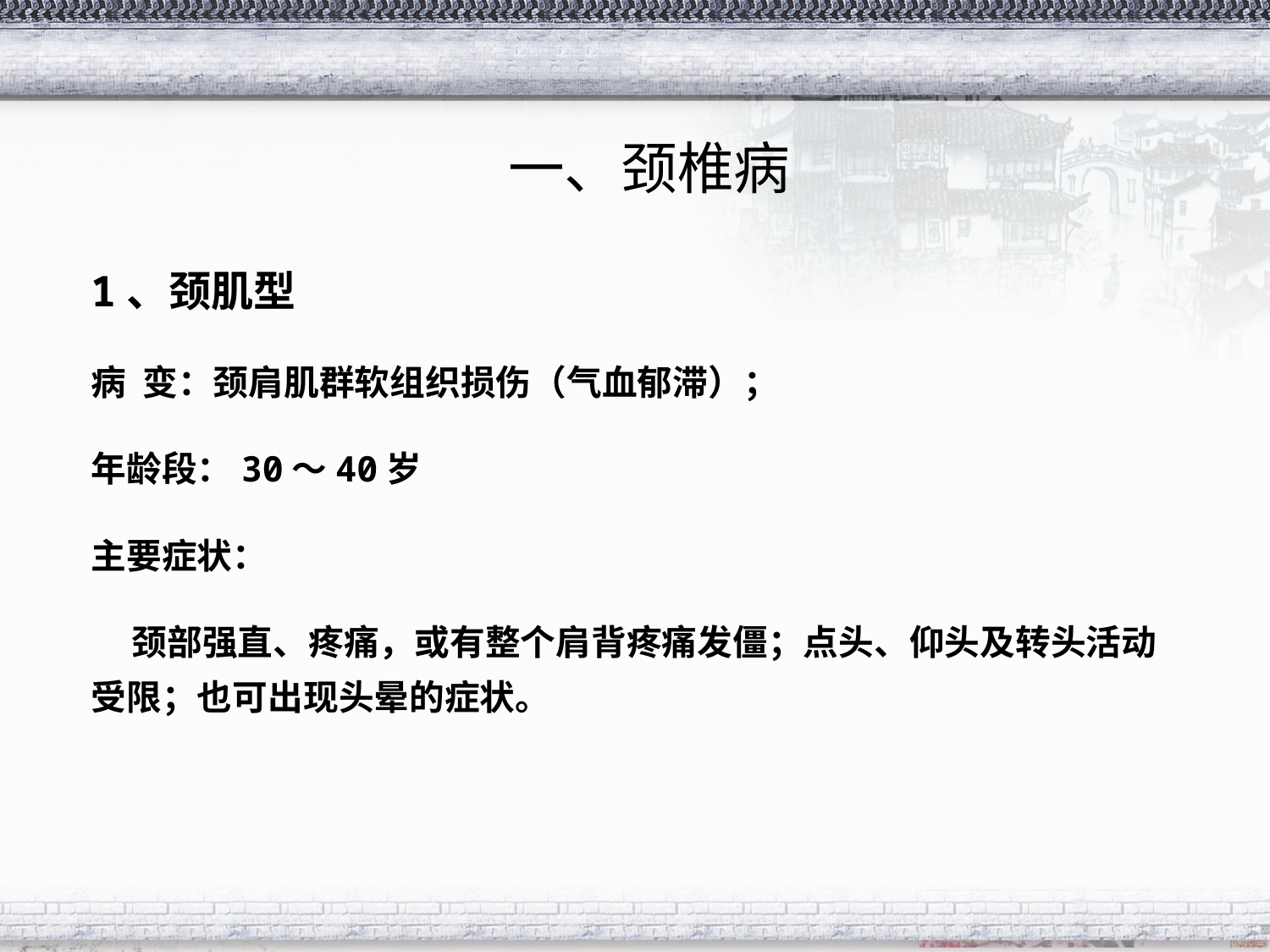

一、颈椎病
1、颈肌型
病  变：颈肩肌群软组织损伤（气血郁滞）；
年龄段：30～40岁
主要症状：
    颈部强直、疼痛，或有整个肩背疼痛发僵；点头、仰头及转头活动受限；也可出现头晕的症状。